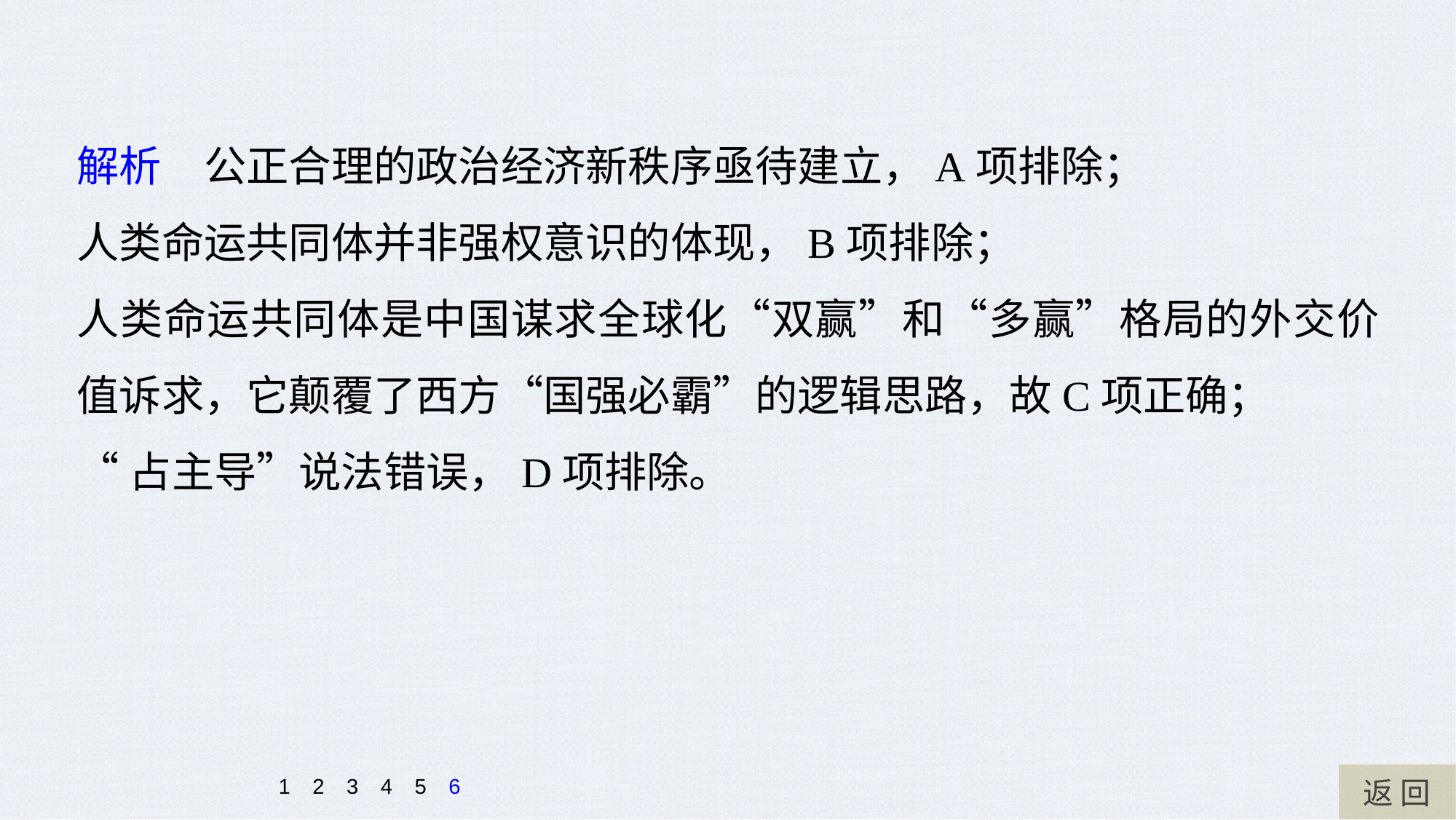

解析　公正合理的政治经济新秩序亟待建立，A项排除；
人类命运共同体并非强权意识的体现，B项排除；
人类命运共同体是中国谋求全球化“双赢”和“多赢”格局的外交价值诉求，它颠覆了西方“国强必霸”的逻辑思路，故C项正确；
“占主导”说法错误，D项排除。
返 回
1
2
3
4
5
6